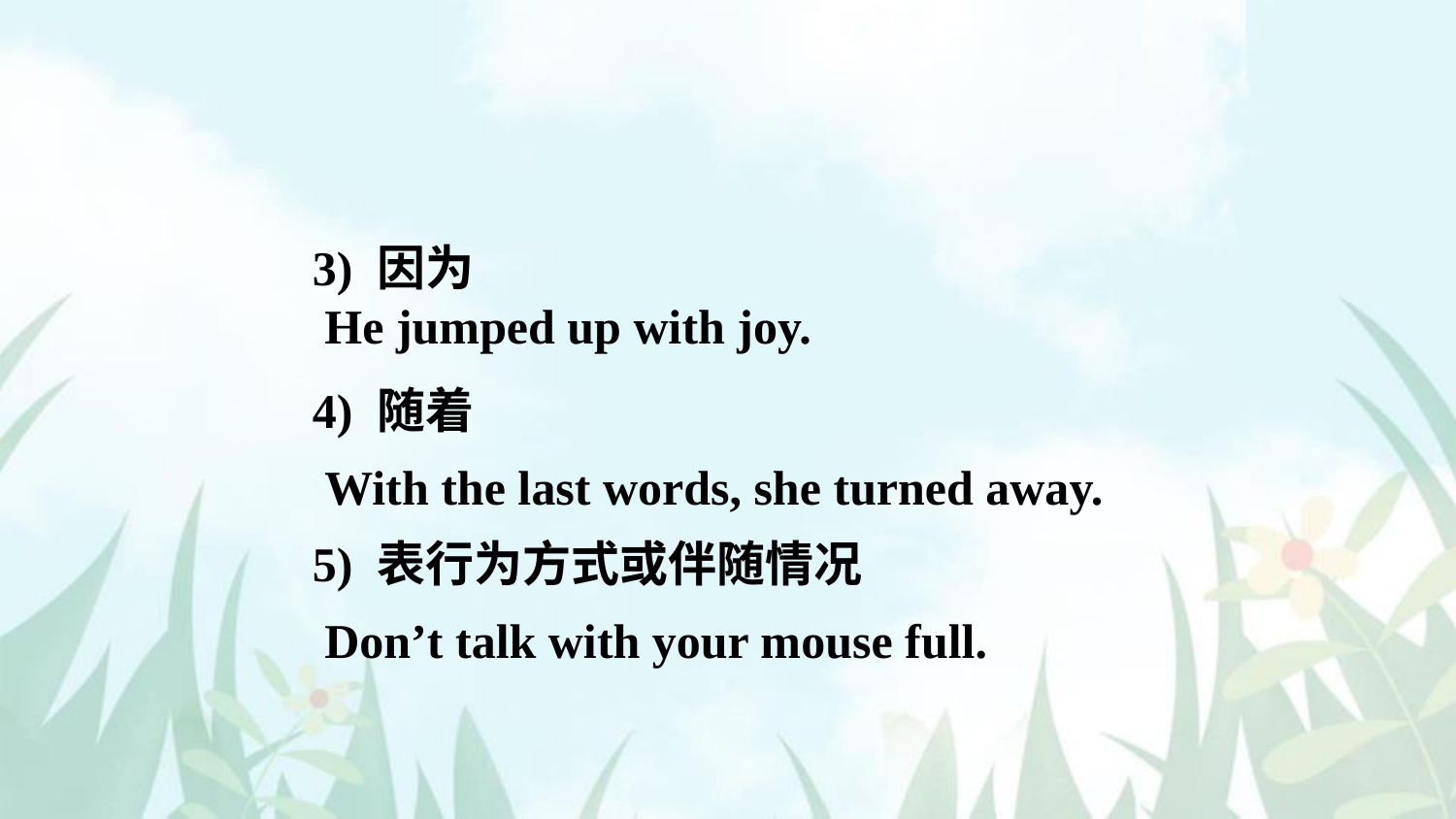

3) 因为
 He jumped up with joy.
4) 随着
 With the last words, she turned away.
5) 表行为方式或伴随情况
 Don’t talk with your mouse full.